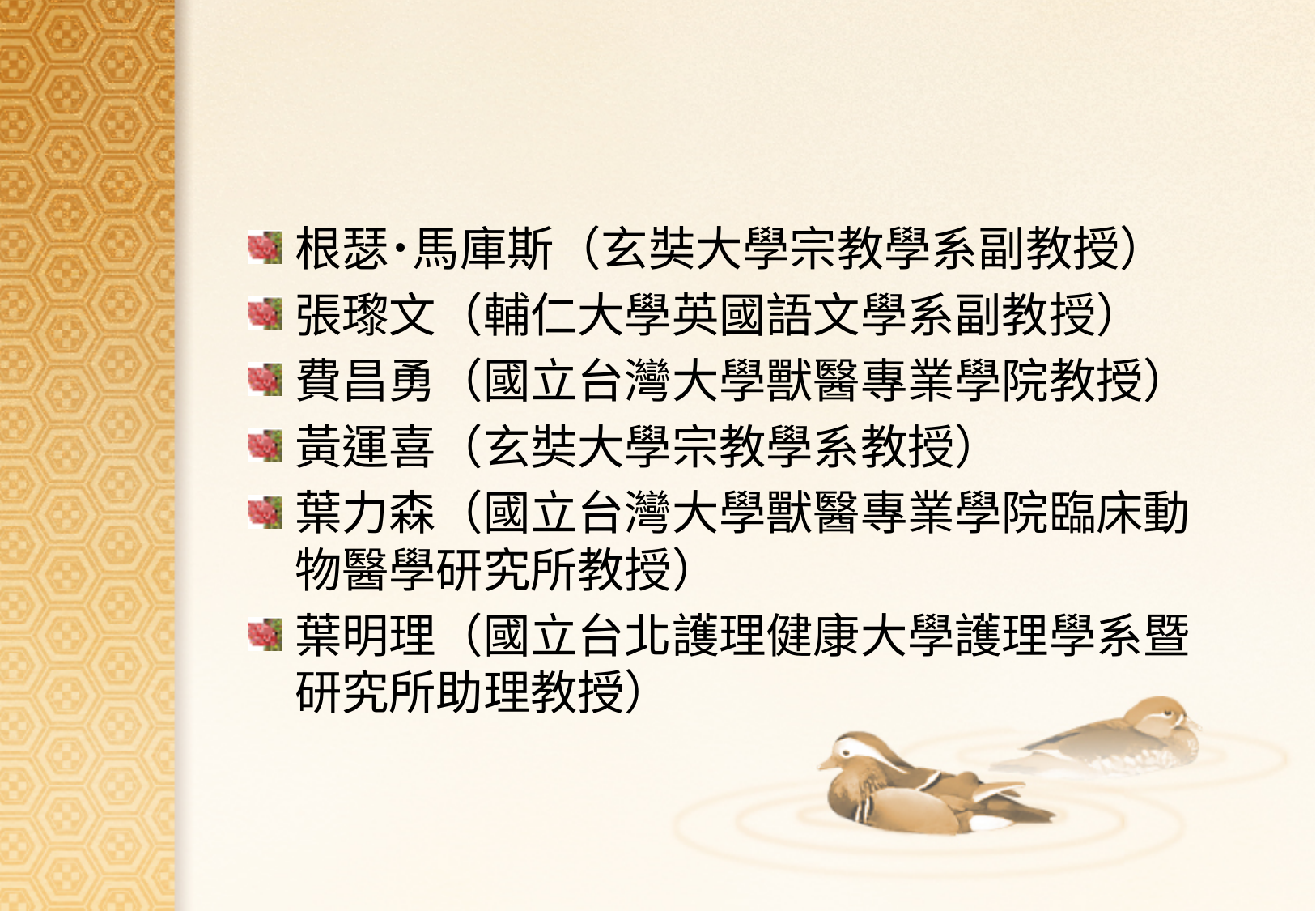

#
根瑟˙馬庫斯（玄奘大學宗教學系副教授）
張瓈文（輔仁大學英國語文學系副教授）
費昌勇（國立台灣大學獸醫專業學院教授）
黃運喜（玄奘大學宗教學系教授）
葉力森（國立台灣大學獸醫專業學院臨床動物醫學研究所教授）
葉明理（國立台北護理健康大學護理學系暨研究所助理教授）